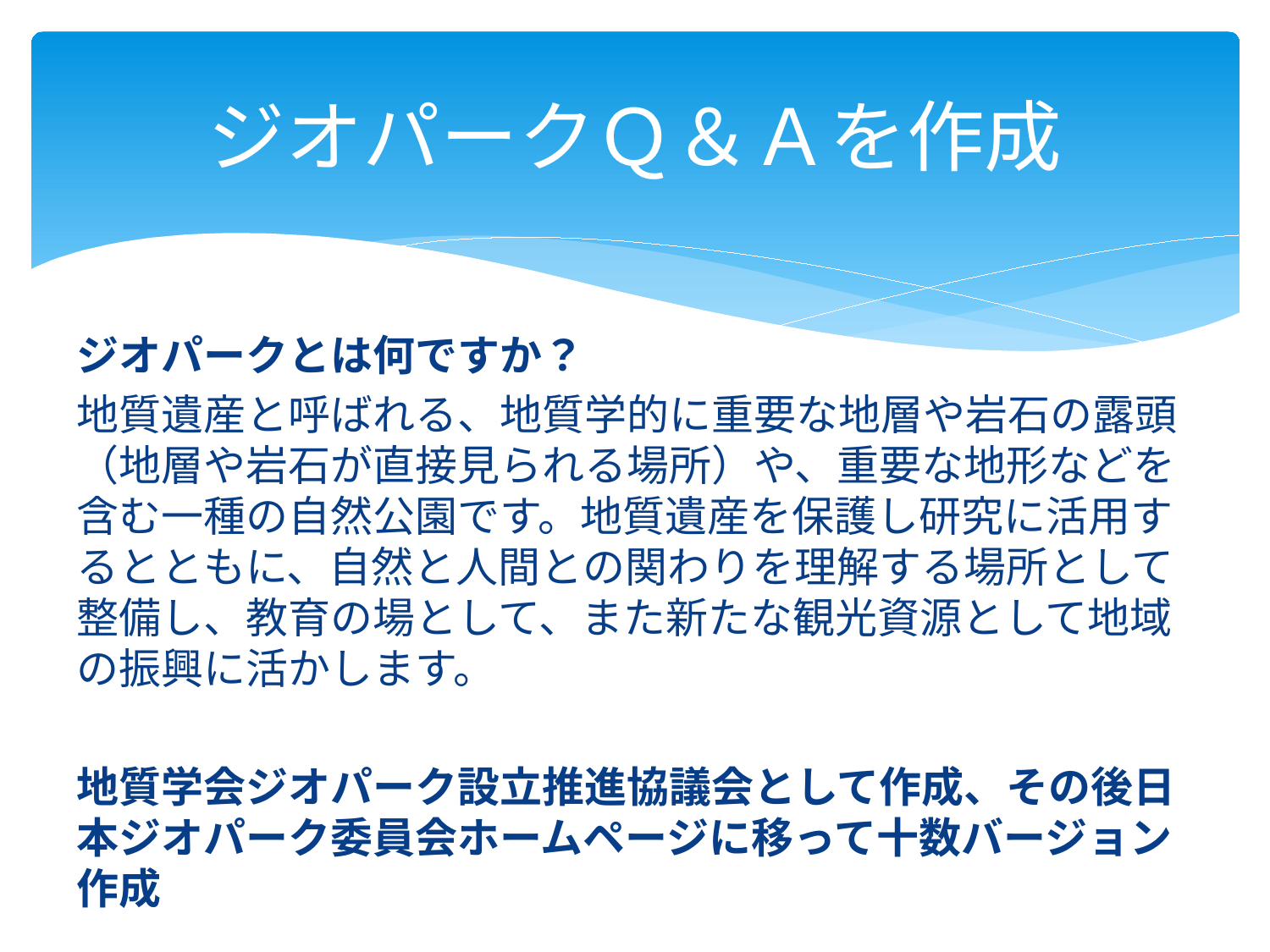

# ジオパークＱ＆Ａを作成
ジオパークとは何ですか？
地質遺産と呼ばれる、地質学的に重要な地層や岩石の露頭（地層や岩石が直接見られる場所）や、重要な地形などを含む一種の自然公園です。地質遺産を保護し研究に活用するとともに、自然と人間との関わりを理解する場所として整備し、教育の場として、また新たな観光資源として地域の振興に活かします。

地質学会ジオパーク設立推進協議会として作成、その後日本ジオパーク委員会ホームページに移って十数バージョン作成